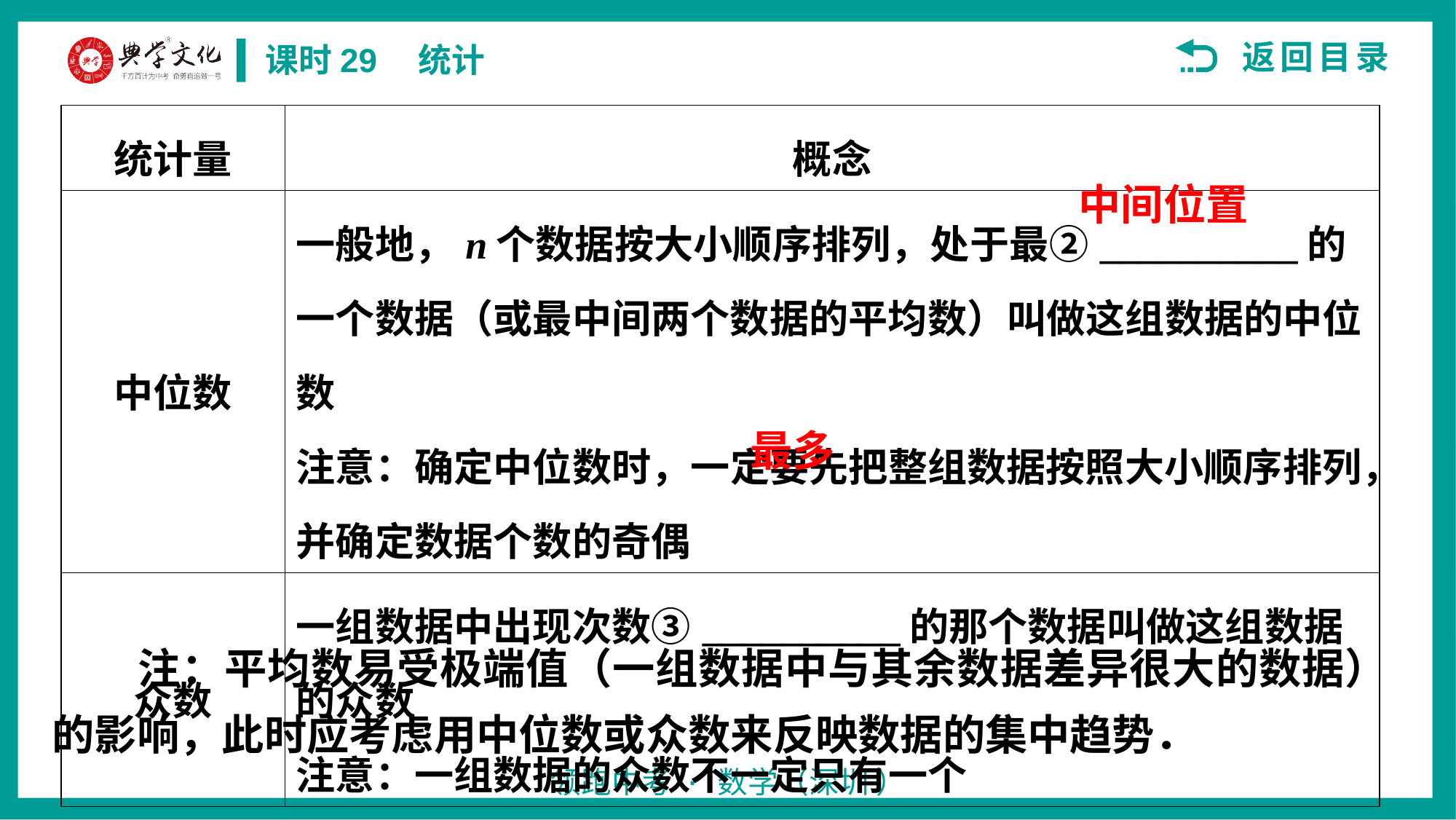

| 统计量 | 概念 |
| --- | --- |
| 中位数 | 一般地，n个数据按大小顺序排列，处于最②\_\_\_\_\_\_\_\_\_\_的一个数据（或最中间两个数据的平均数）叫做这组数据的中位数 注意：确定中位数时，一定要先把整组数据按照大小顺序排列，并确定数据个数的奇偶 |
| 众数 | 一组数据中出现次数③\_\_\_\_\_\_\_\_\_\_的那个数据叫做这组数据的众数 注意：一组数据的众数不一定只有一个 |
中间位置
最多
注：平均数易受极端值（一组数据中与其余数据差异很大的数据）的影响，此时应考虑用中位数或众数来反映数据的集中趋势．